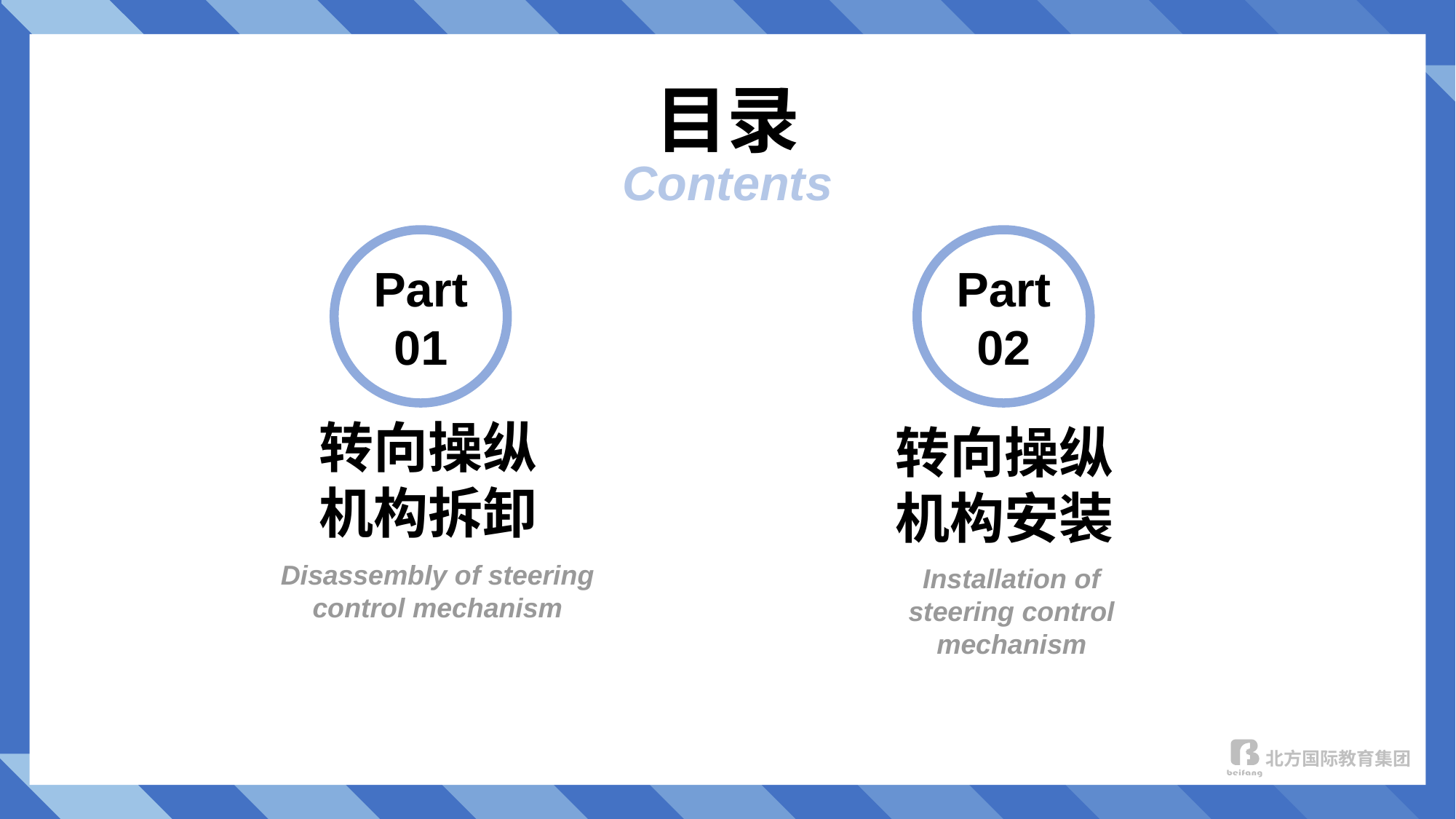

目录
Contents
Part
02
Part
01
转向操纵机构拆卸
转向操纵机构安装
Disassembly of steering control mechanism
Installation of steering control mechanism